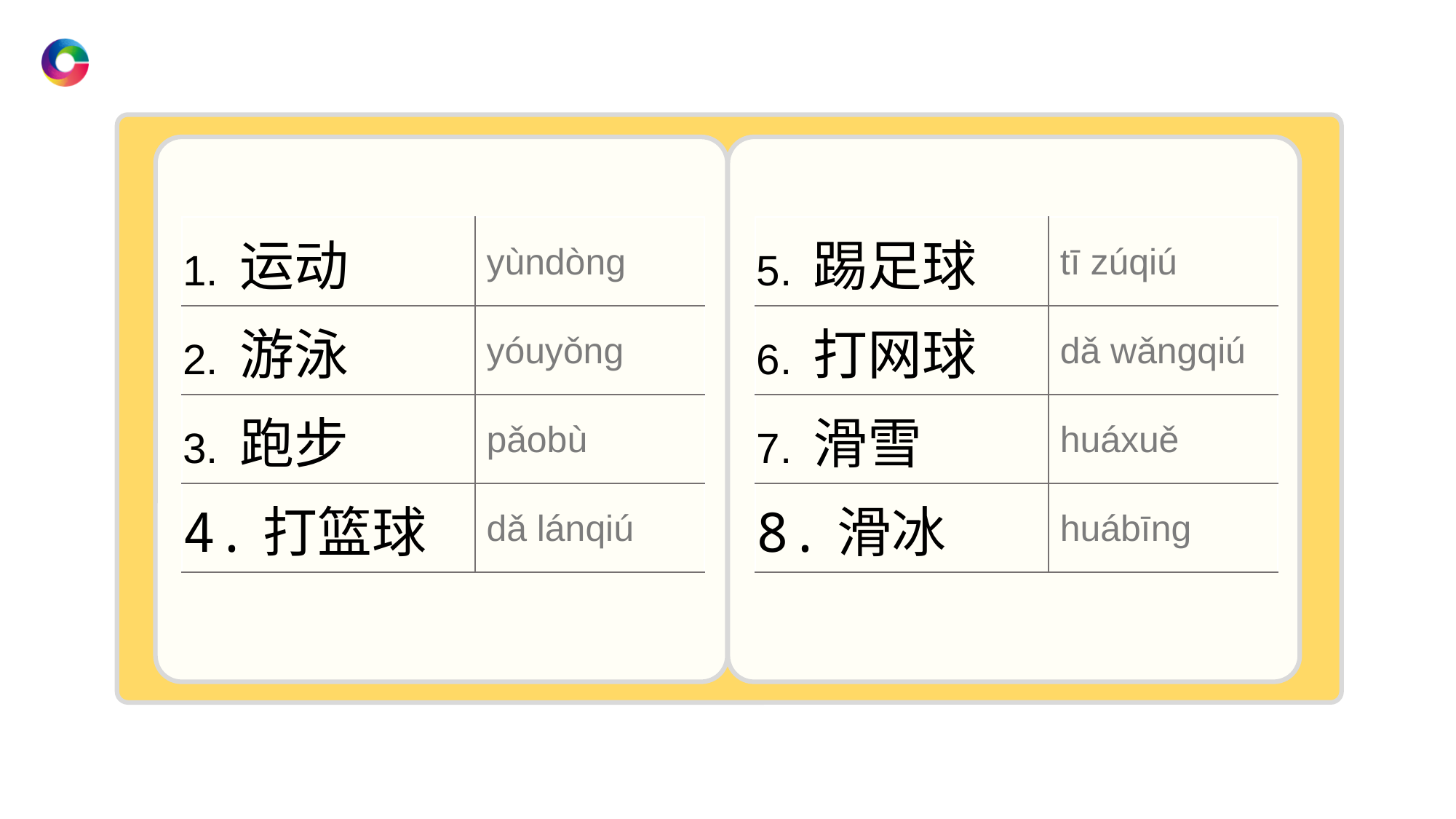

| 1. 运动 | yùndònɡ |
| --- | --- |
| 2. 游泳 | yóuyǒnɡ |
| 3. 跑步 | pǎobù |
| 4.打篮球 | dǎ lánqiú |
| 5. 踢足球 | tī zúqiú |
| --- | --- |
| 6. 打网球 | dǎ wǎnɡqiú |
| 7. 滑雪 | huáxuě |
| 8.滑冰 | huábīnɡ |